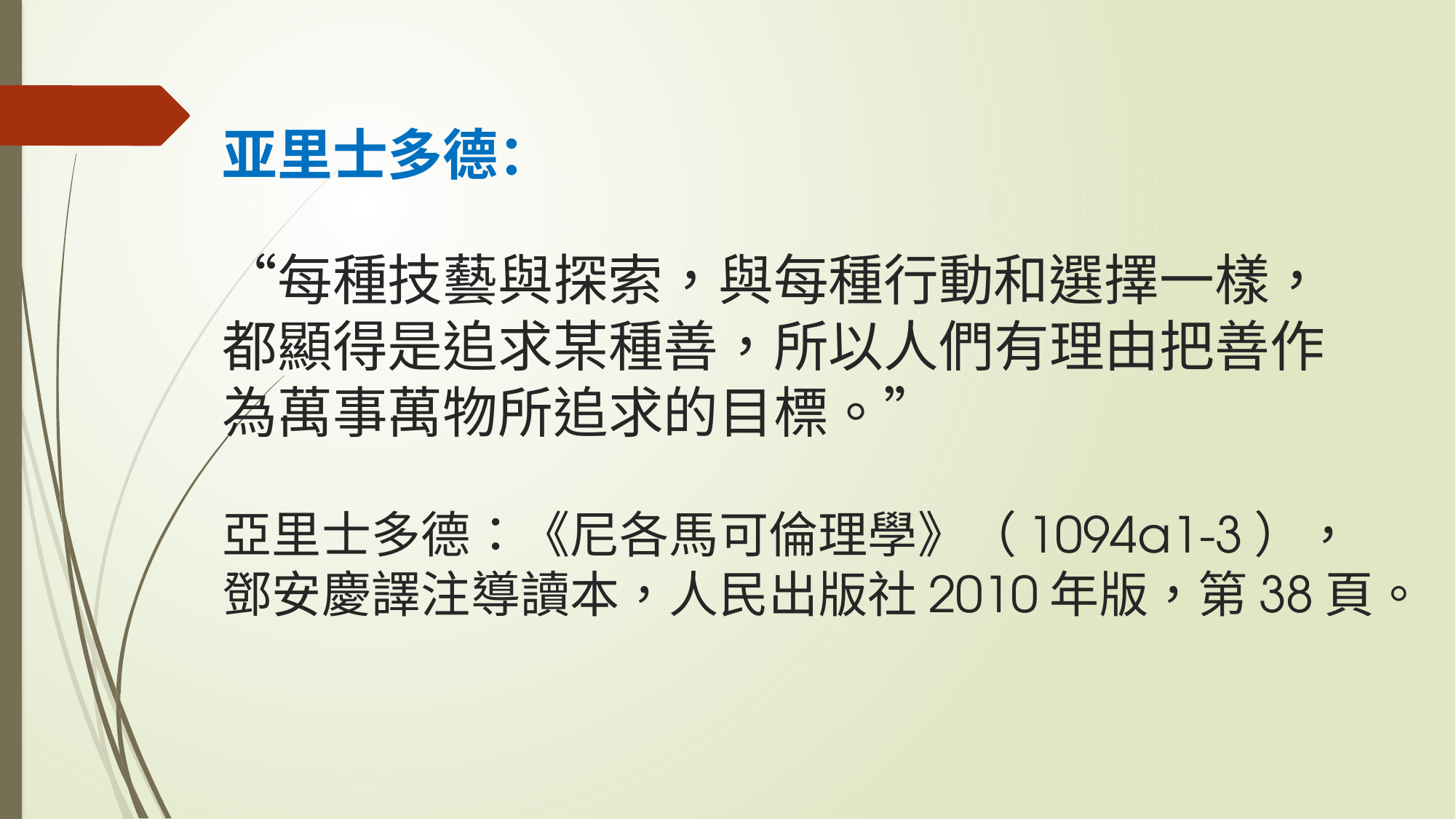

# 亚里士多德： “每種技藝與探索，與每種行動和選擇一樣，都顯得是追求某種善，所以人們有理由把善作為萬事萬物所追求的目標。” 亞里士多德：《尼各馬可倫理學》（1094a1-3），鄧安慶譯注導讀本，人民出版社2010年版，第38頁。